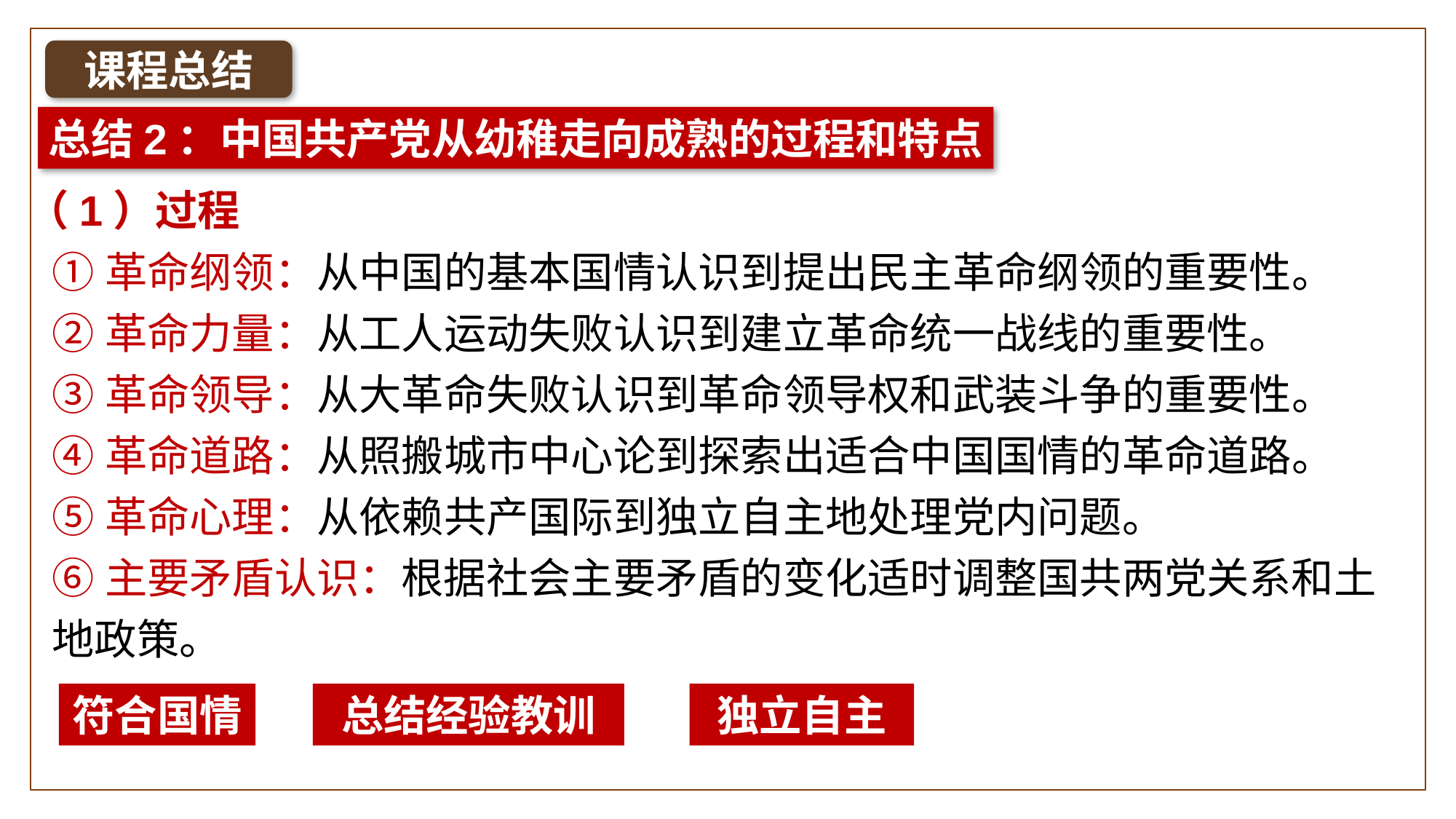

课程总结
总结2：中国共产党从幼稚走向成熟的过程和特点
（1）过程
①革命纲领：从中国的基本国情认识到提出民主革命纲领的重要性。
②革命力量：从工人运动失败认识到建立革命统一战线的重要性。
③革命领导：从大革命失败认识到革命领导权和武装斗争的重要性。
④革命道路：从照搬城市中心论到探索出适合中国国情的革命道路。
⑤革命心理：从依赖共产国际到独立自主地处理党内问题。
⑥主要矛盾认识：根据社会主要矛盾的变化适时调整国共两党关系和土地政策。
符合国情
总结经验教训
独立自主